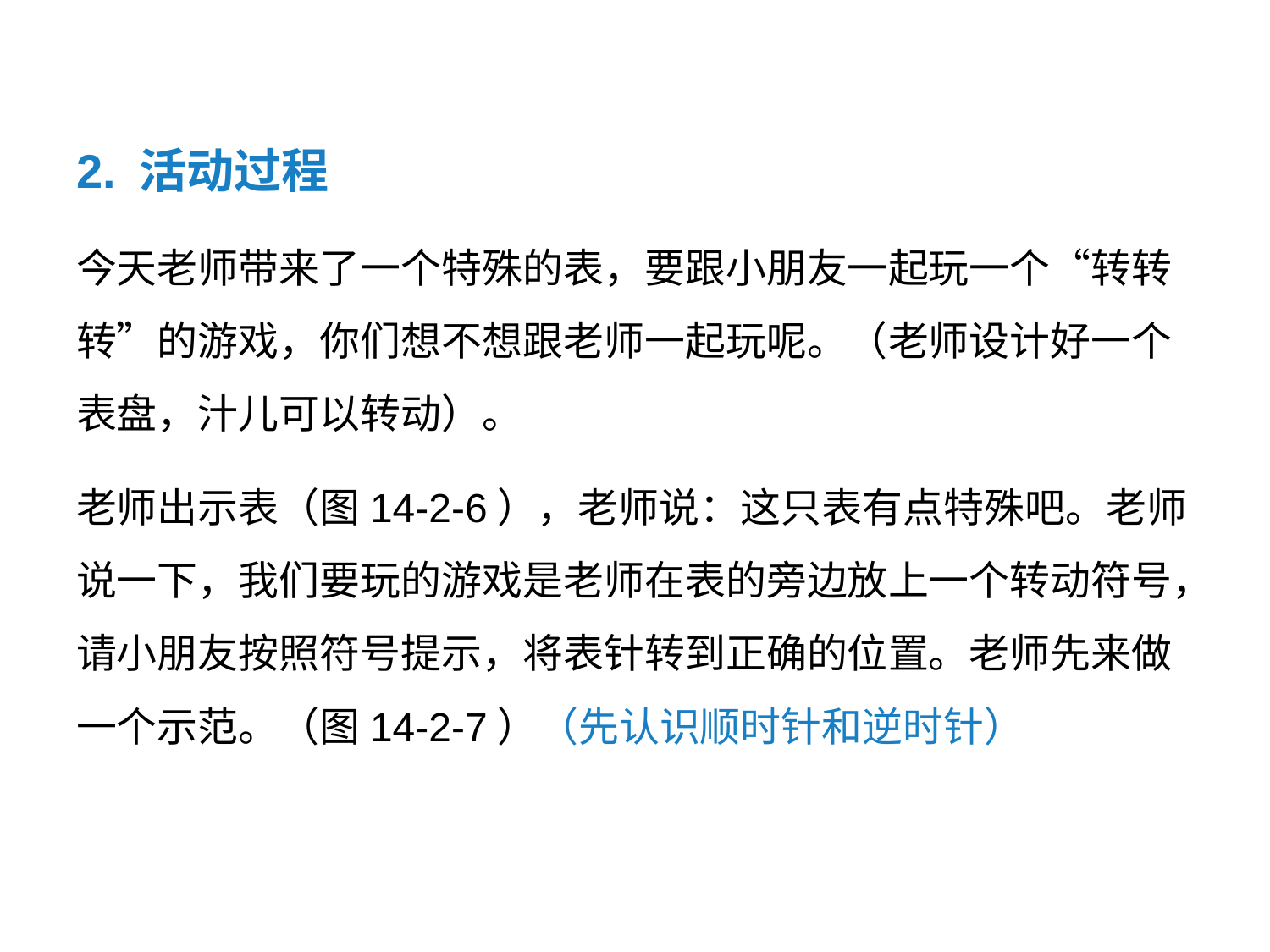

2. 活动过程
今天老师带来了一个特殊的表，要跟小朋友一起玩一个“转转转”的游戏，你们想不想跟老师一起玩呢。（老师设计好一个表盘，汁儿可以转动）。
老师出示表（图14-2-6），老师说：这只表有点特殊吧。老师说一下，我们要玩的游戏是老师在表的旁边放上一个转动符号，请小朋友按照符号提示，将表针转到正确的位置。老师先来做一个示范。（图14-2-7）（先认识顺时针和逆时针）